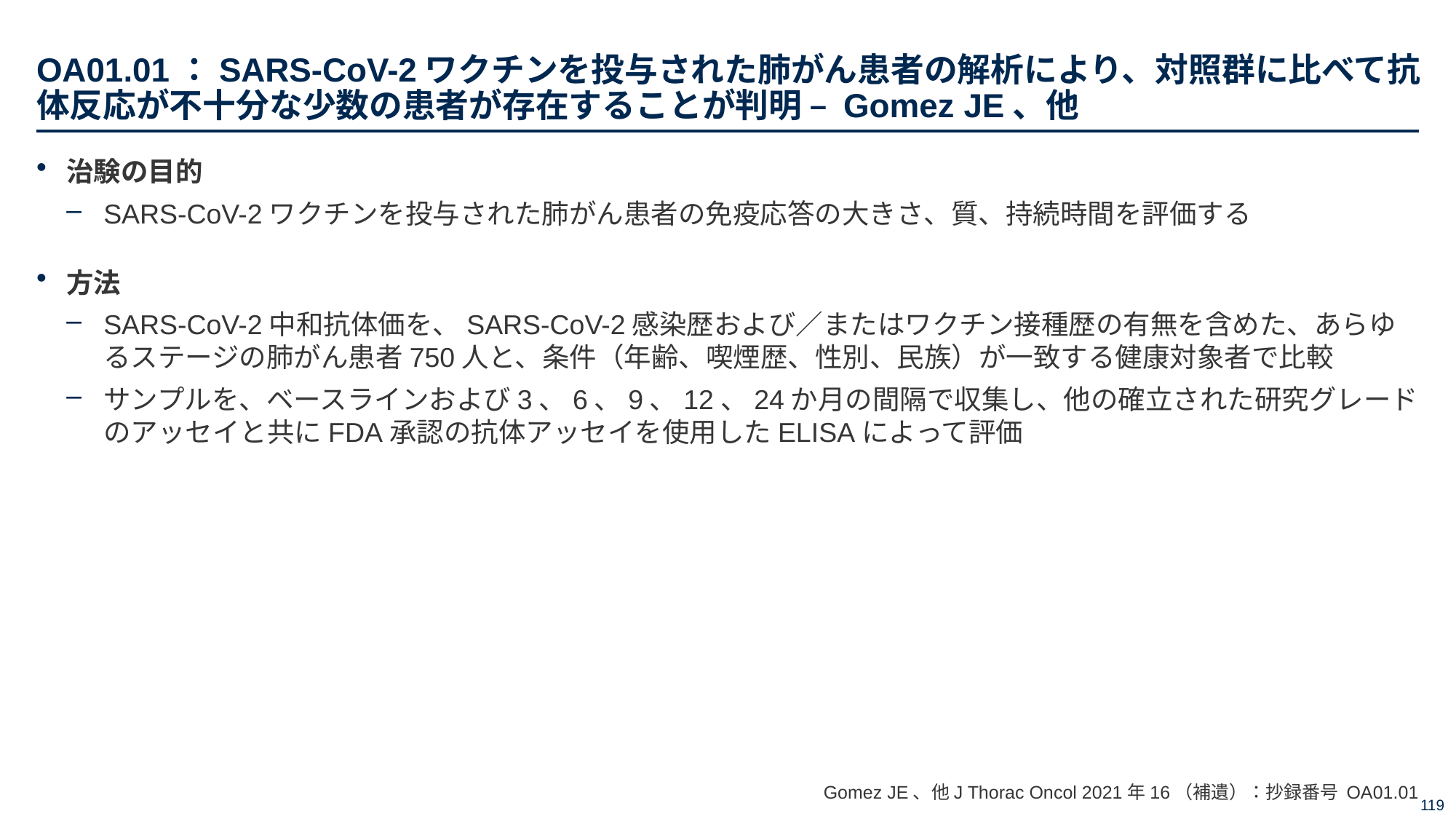

# OA01.01：SARS-CoV-2ワクチンを投与された肺がん患者の解析により、対照群に比べて抗体反応が不十分な少数の患者が存在することが判明 – Gomez JE、他
治験の目的
SARS-CoV-2ワクチンを投与された肺がん患者の免疫応答の大きさ、質、持続時間を評価する
方法
SARS-CoV-2中和抗体価を、SARS-CoV-2感染歴および／またはワクチン接種歴の有無を含めた、あらゆるステージの肺がん患者750人と、条件（年齢、喫煙歴、性別、民族）が一致する健康対象者で比較
サンプルを、ベースラインおよび3、6、9、12、24か月の間隔で収集し、他の確立された研究グレードのアッセイと共にFDA承認の抗体アッセイを使用したELISAによって評価

Gomez JE、他J Thorac Oncol 2021年16（補遺）：抄録番号 OA01.01